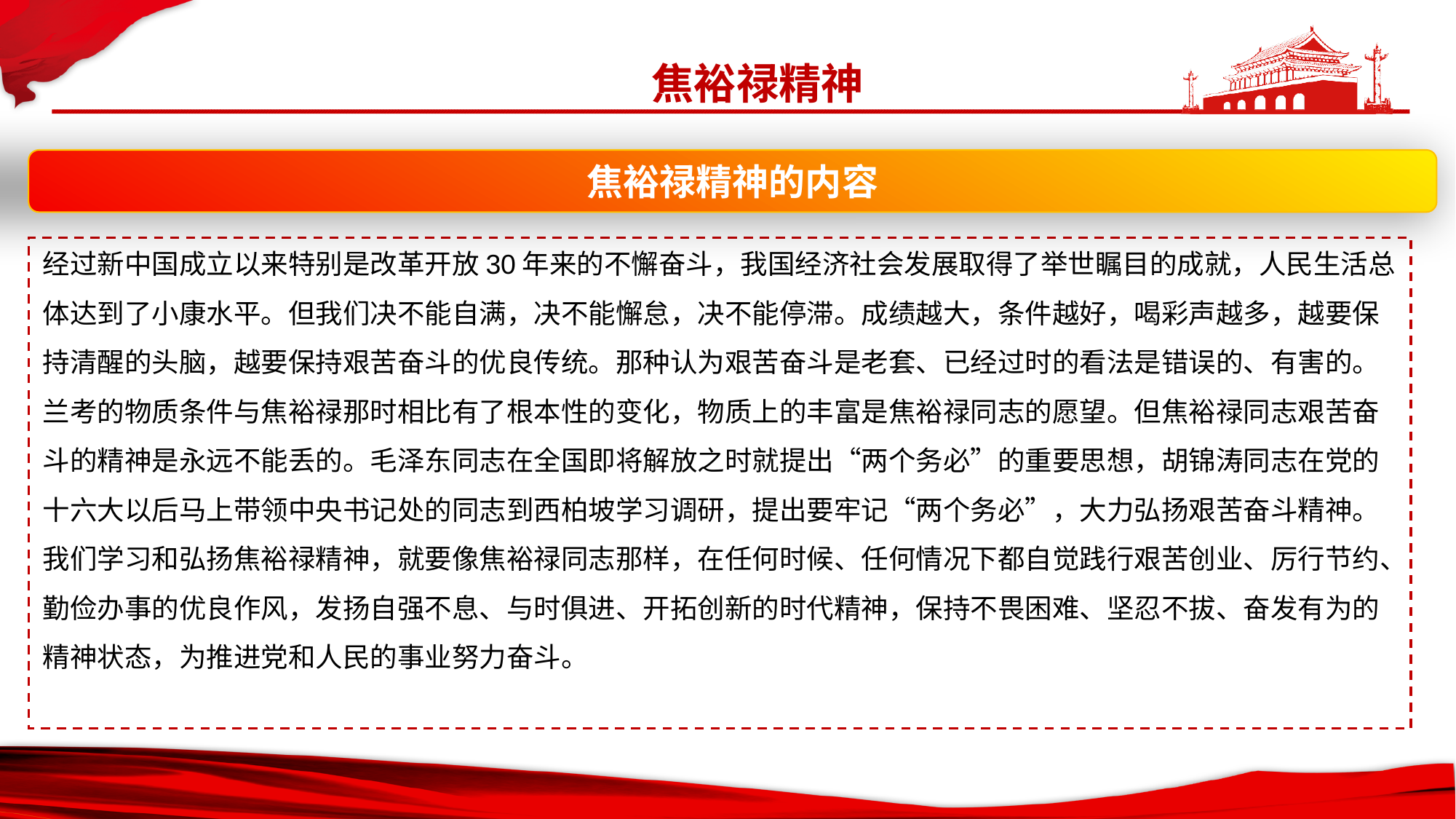

焦裕禄精神
焦裕禄精神的内容
经过新中国成立以来特别是改革开放30年来的不懈奋斗，我国经济社会发展取得了举世瞩目的成就，人民生活总体达到了小康水平。但我们决不能自满，决不能懈怠，决不能停滞。成绩越大，条件越好，喝彩声越多，越要保持清醒的头脑，越要保持艰苦奋斗的优良传统。那种认为艰苦奋斗是老套、已经过时的看法是错误的、有害的。兰考的物质条件与焦裕禄那时相比有了根本性的变化，物质上的丰富是焦裕禄同志的愿望。但焦裕禄同志艰苦奋斗的精神是永远不能丢的。毛泽东同志在全国即将解放之时就提出“两个务必”的重要思想，胡锦涛同志在党的十六大以后马上带领中央书记处的同志到西柏坡学习调研，提出要牢记“两个务必”，大力弘扬艰苦奋斗精神。我们学习和弘扬焦裕禄精神，就要像焦裕禄同志那样，在任何时候、任何情况下都自觉践行艰苦创业、厉行节约、勤俭办事的优良作风，发扬自强不息、与时俱进、开拓创新的时代精神，保持不畏困难、坚忍不拔、奋发有为的精神状态，为推进党和人民的事业努力奋斗。